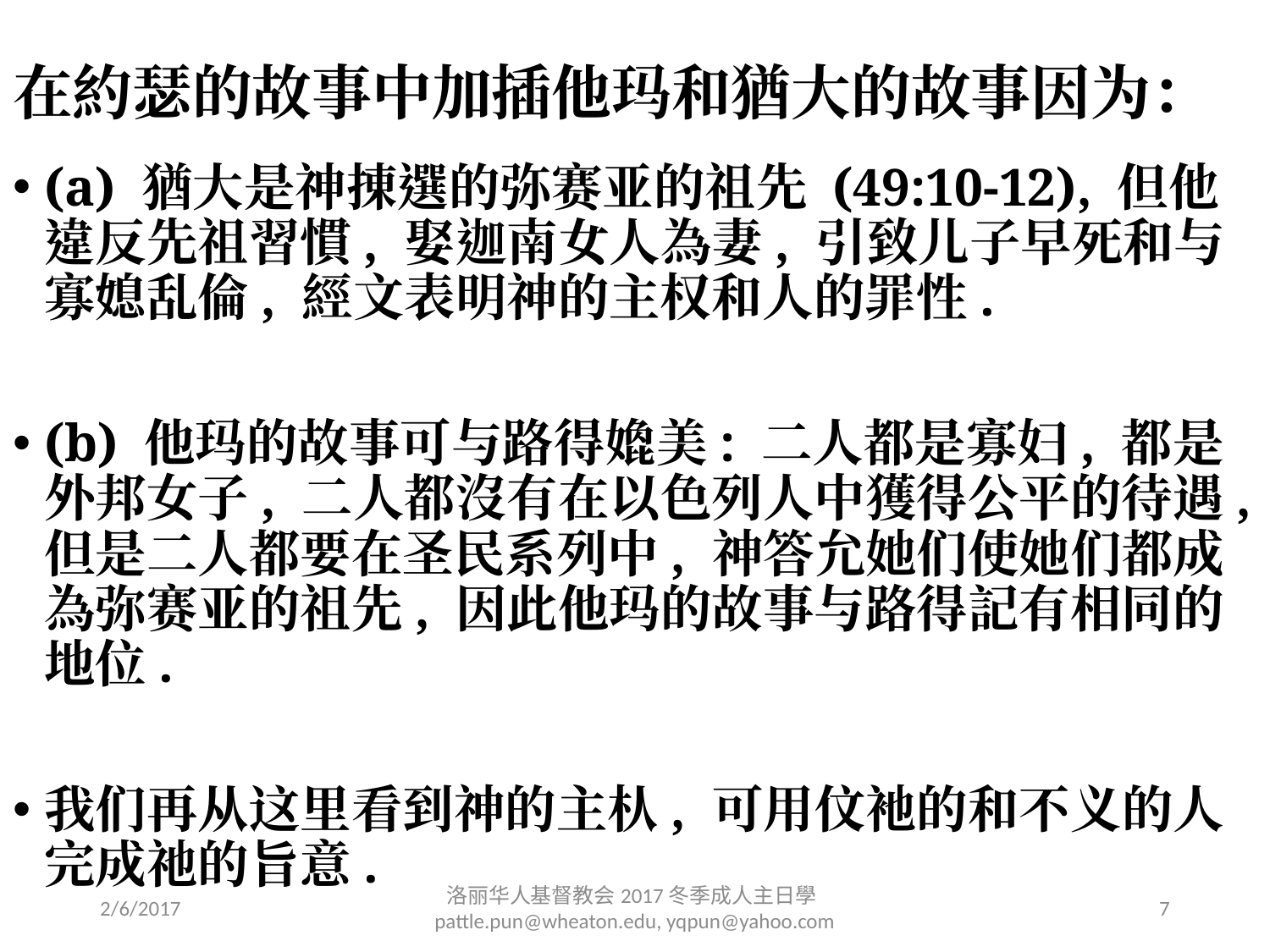

# 在約瑟的故事中加插他玛和猶大的故事因为：
(a) 猶大是神㨂選的弥赛亚的祖先 (49:10-12), 但他違反先祖習慣, 娶迦南女人為妻, 引致儿子早死和与寡媳乱倫, 經文表明神的主权和人的罪性.

(b) 他玛的故事可与路得嫓美: 二人都是寡妇, 都是外邦女子, 二人都沒有在以色列人中獲得公平的待遇, 但是二人都要在圣民系列中, 神答允她们使她们都成為弥赛亚的祖先, 因此他玛的故事与路得記有相同的地位.

我们再从这里看到神的主朲, 可用伩衪的和不义的人完成祂的旨意.

2/6/2017
洛丽华⼈基督教会2017冬季成⼈主⽇學  pattle.pun@wheaton.edu, yqpun@yahoo.com
7